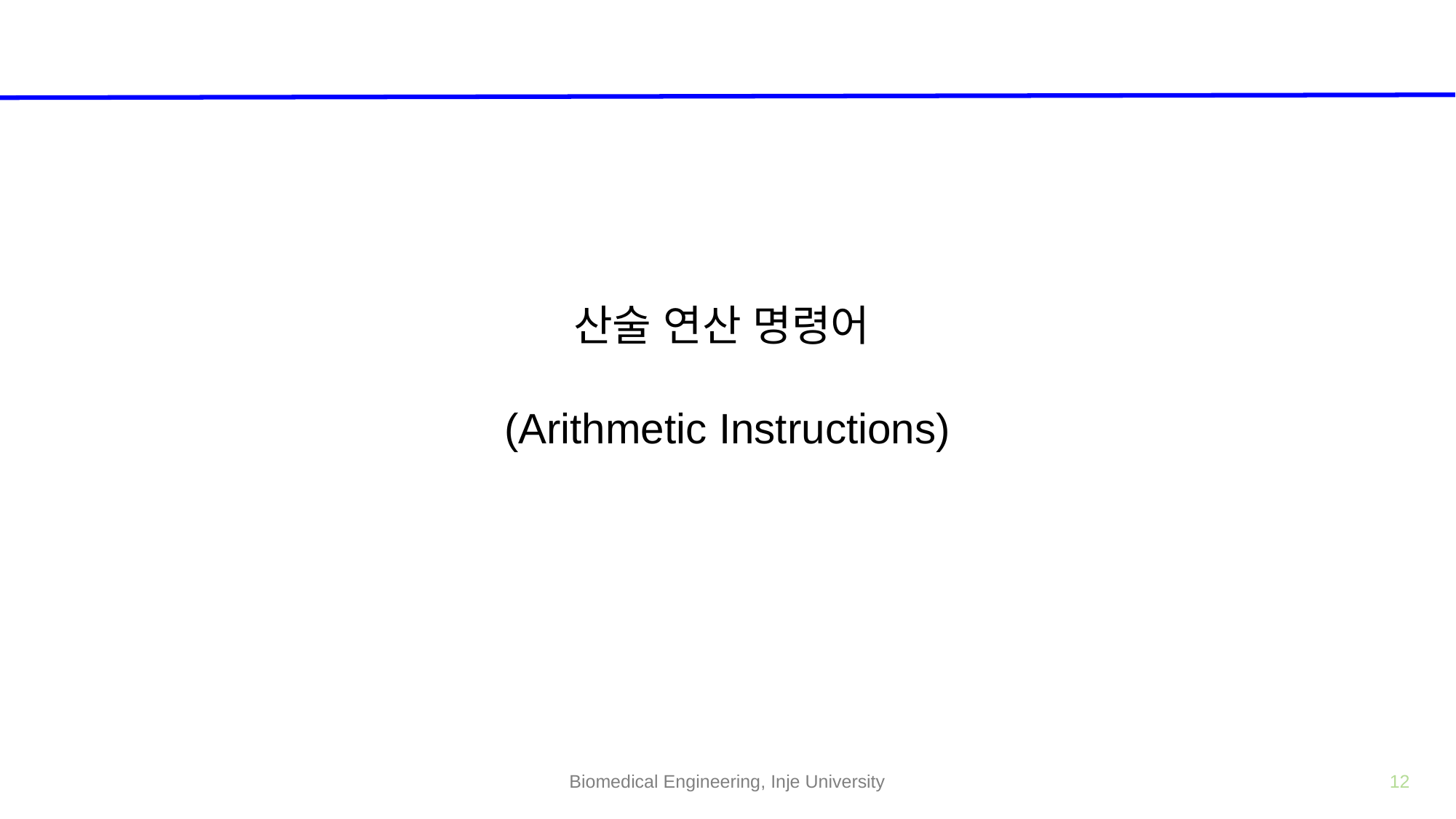

산술 연산 명령어
(Arithmetic Instructions)
Biomedical Engineering, Inje University
12